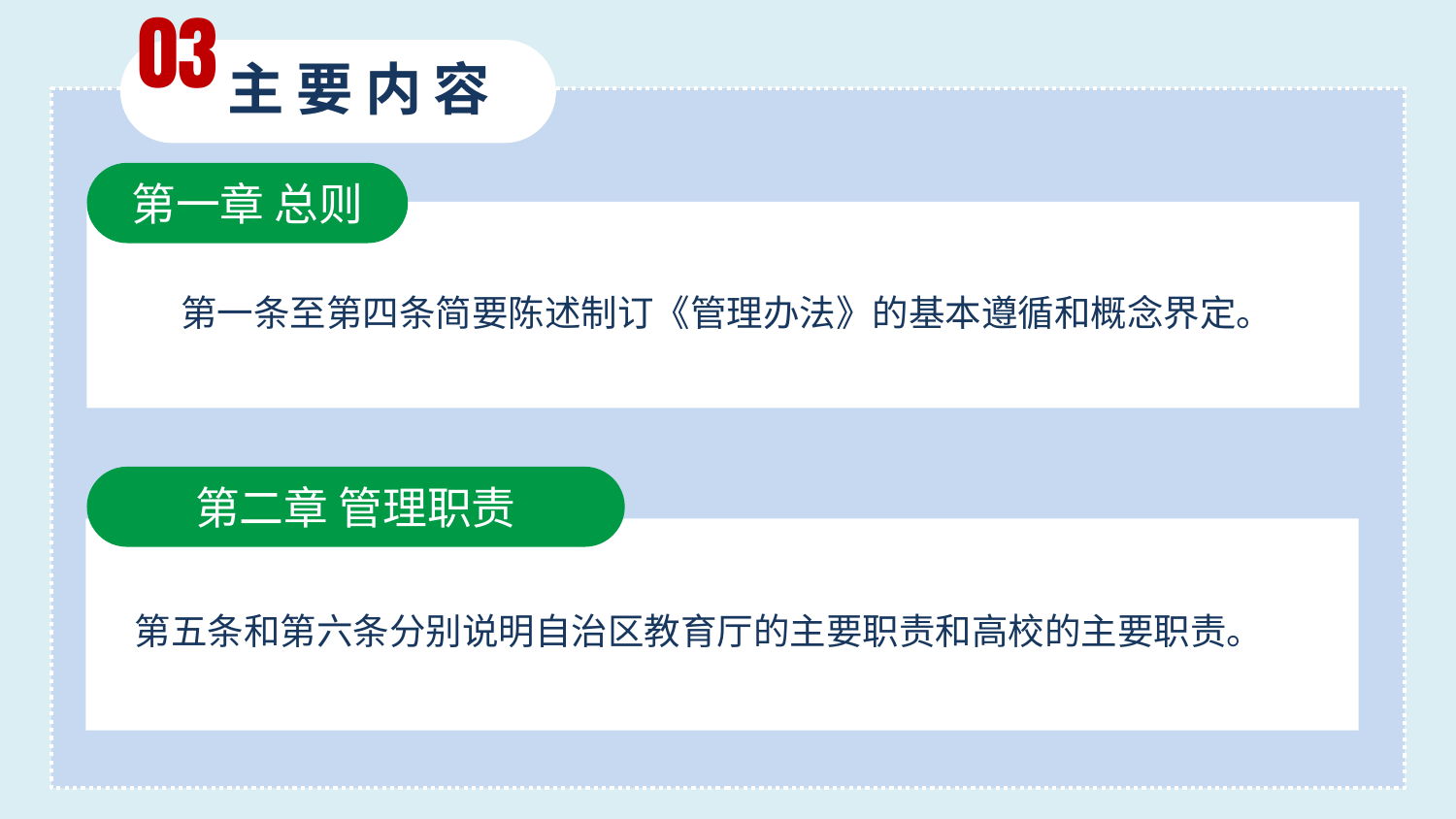

03

主要内容

第一章 总则

第一条至第四条简要陈述制订《管理办法》的基本遵循和概念界定。
第二章 管理职责

第五条和第六条分别说明自治区教育厅的主要职责和高校的主要职责。